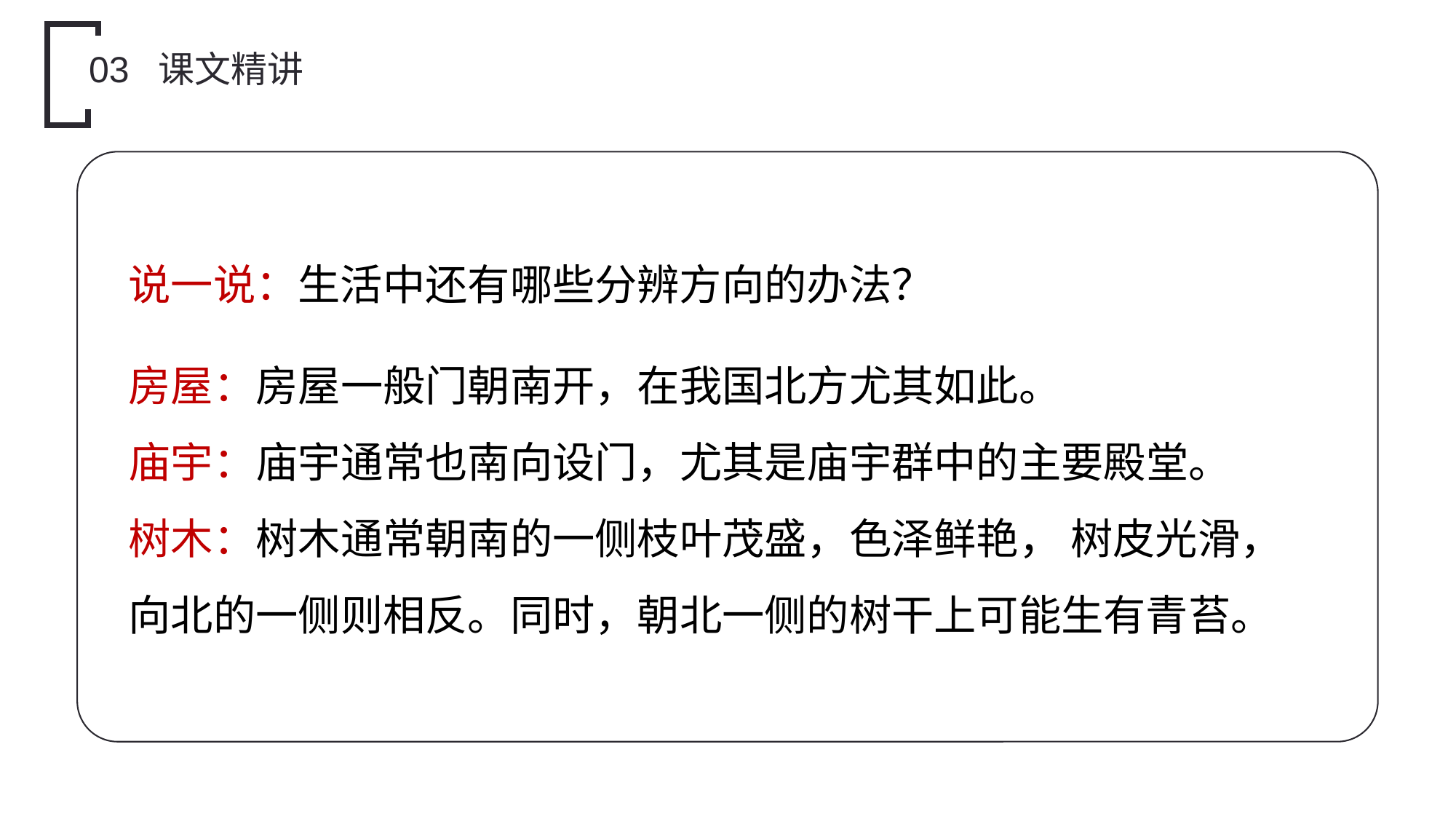

03  课文精讲
说一说：生活中还有哪些分辨方向的办法？
房屋：房屋一般门朝南开，在我国北方尤其如此。
庙宇：庙宇通常也南向设门，尤其是庙宇群中的主要殿堂。
树木：树木通常朝南的一侧枝叶茂盛，色泽鲜艳， 树皮光滑，
向北的一侧则相反。同时，朝北一侧的树干上可能生有青苔。